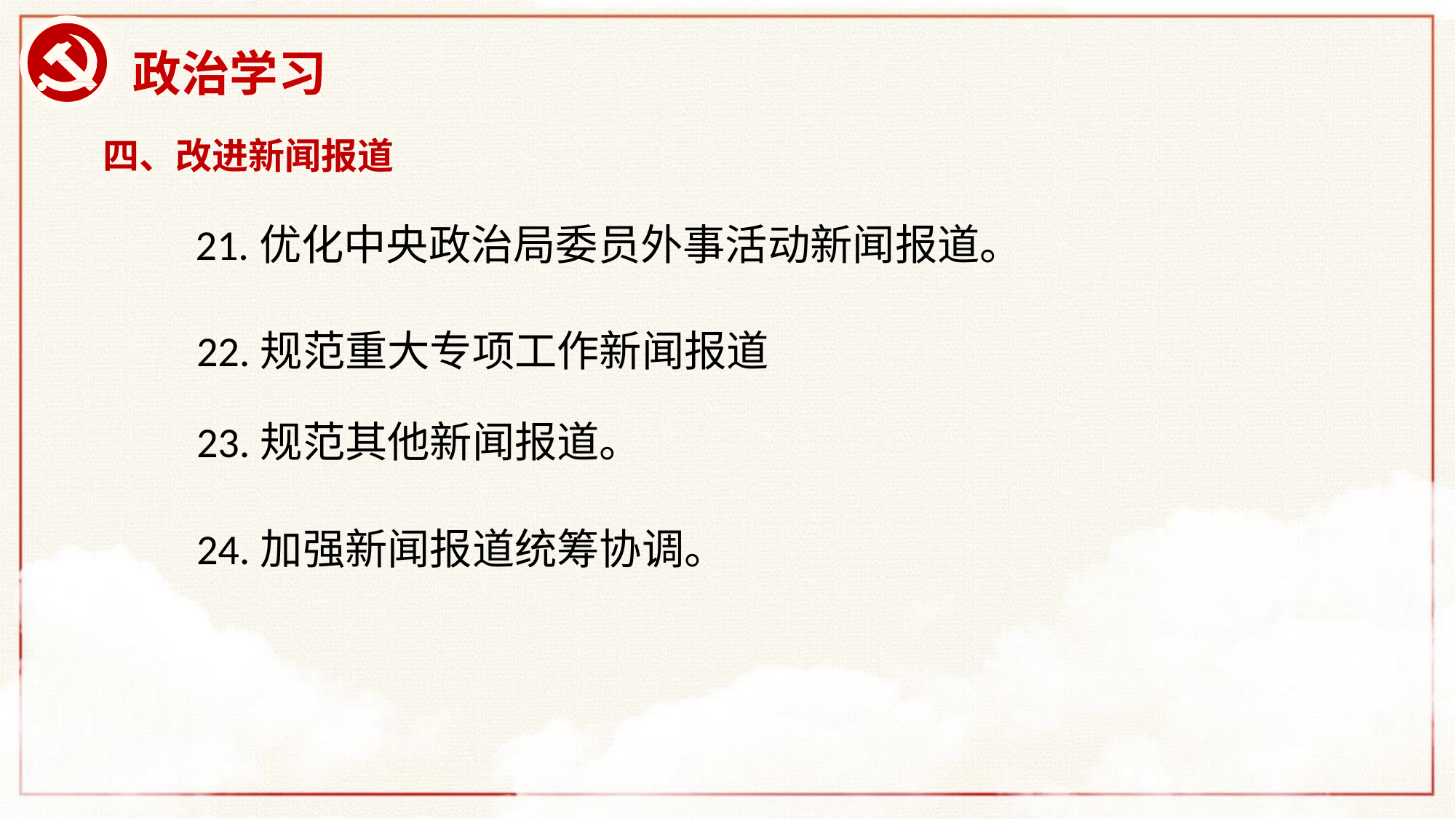

# 政治学习
四、改进新闻报道
       21.优化中央政治局委员外事活动新闻报道。
       22.规范重大专项工作新闻报道
       23.规范其他新闻报道。
       24.加强新闻报道统筹协调。